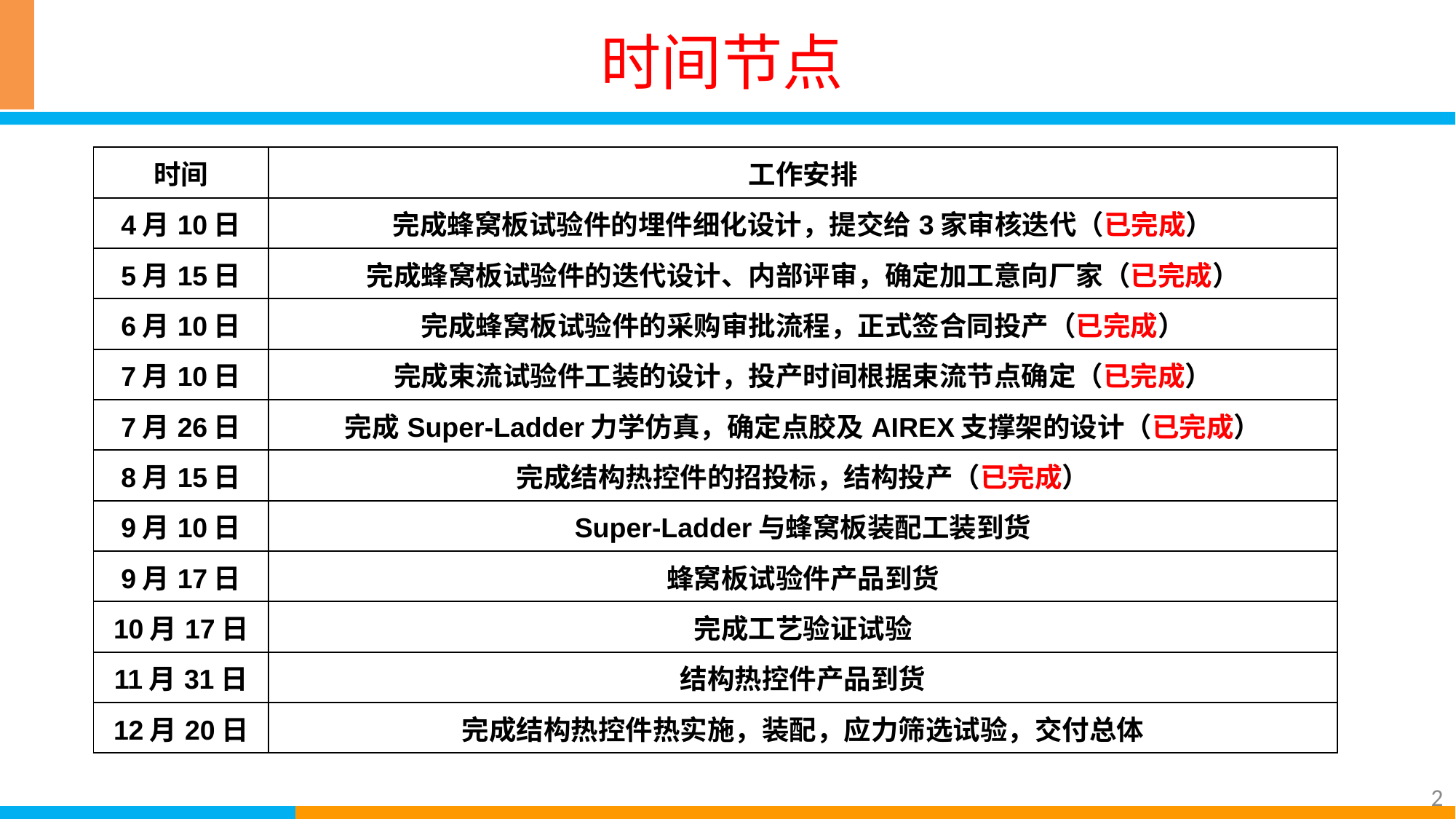

# 时间节点
| 时间 | 工作安排 |
| --- | --- |
| 4月10日 | 完成蜂窝板试验件的埋件细化设计，提交给3家审核迭代（已完成） |
| 5月15日 | 完成蜂窝板试验件的迭代设计、内部评审，确定加工意向厂家（已完成） |
| 6月10日 | 完成蜂窝板试验件的采购审批流程，正式签合同投产（已完成） |
| 7月10日 | 完成束流试验件工装的设计，投产时间根据束流节点确定（已完成） |
| 7月26日 | 完成Super-Ladder力学仿真，确定点胶及AIREX支撑架的设计（已完成） |
| 8月15日 | 完成结构热控件的招投标，结构投产（已完成） |
| 9月10日 | Super-Ladder与蜂窝板装配工装到货 |
| 9月17日 | 蜂窝板试验件产品到货 |
| 10月17日 | 完成工艺验证试验 |
| 11月31日 | 结构热控件产品到货 |
| 12月20日 | 完成结构热控件热实施，装配，应力筛选试验，交付总体 |
2